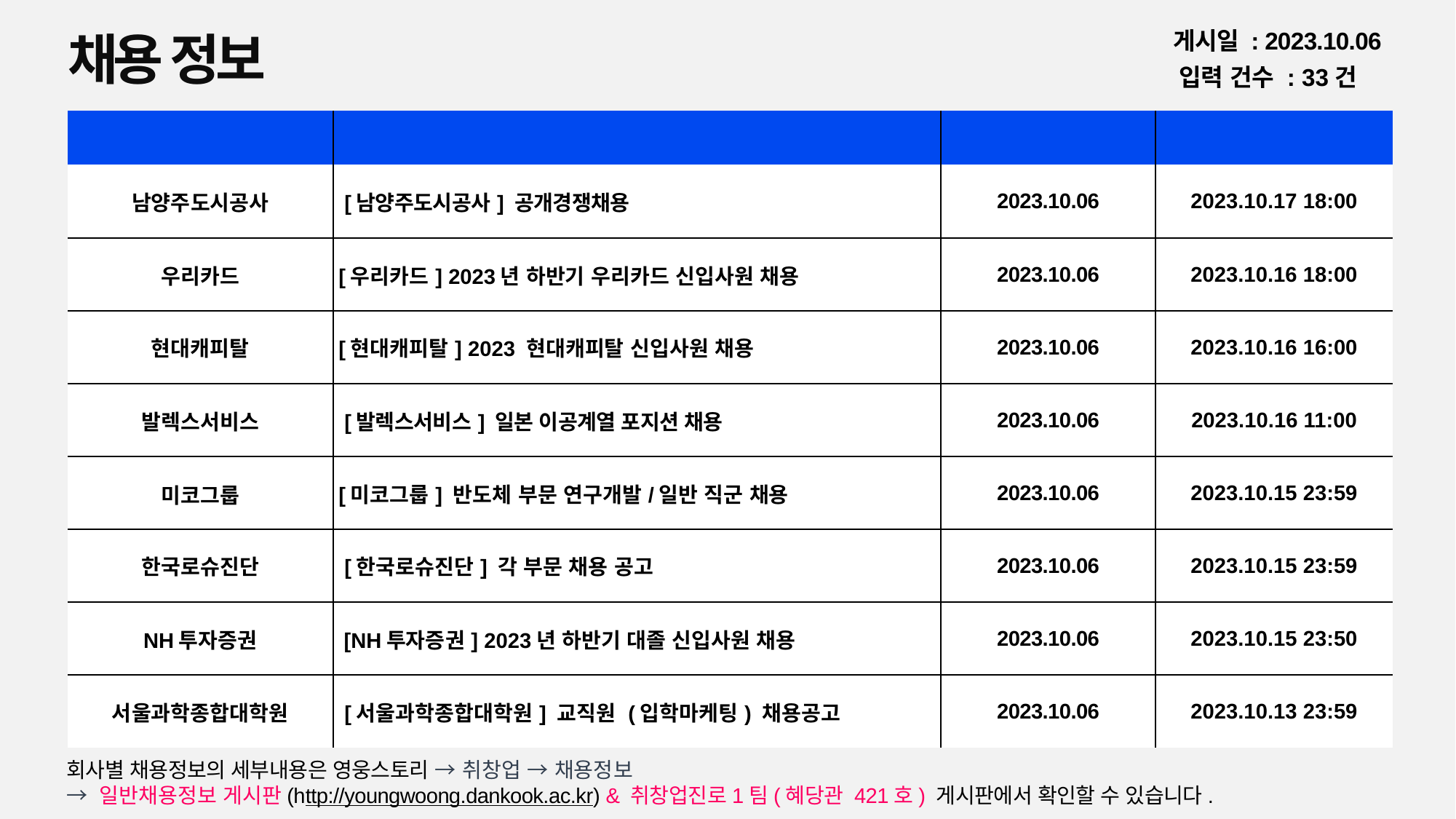

채용 정보
게시일 : 2023.10.06
입력 건수 : 33건
| 회사명 | 공고명 | 등록일 | 마감일 |
| --- | --- | --- | --- |
| 남양주도시공사 | [남양주도시공사] 공개경쟁채용 | 2023.10.06 | 2023.10.17 18:00 |
| 우리카드 | [우리카드] 2023년 하반기 우리카드 신입사원 채용 | 2023.10.06 | 2023.10.16 18:00 |
| 현대캐피탈 | [현대캐피탈] 2023 현대캐피탈 신입사원 채용 | 2023.10.06 | 2023.10.16 16:00 |
| 발렉스서비스 | [발렉스서비스] 일본 이공계열 포지션 채용 | 2023.10.06 | 2023.10.16 11:00 |
| 미코그룹 | [미코그룹] 반도체 부문 연구개발/일반 직군 채용 | 2023.10.06 | 2023.10.15 23:59 |
| 한국로슈진단 | [한국로슈진단] 각 부문 채용 공고 | 2023.10.06 | 2023.10.15 23:59 |
| NH투자증권 | [NH투자증권] 2023년 하반기 대졸 신입사원 채용 | 2023.10.06 | 2023.10.15 23:50 |
| 서울과학종합대학원 | [서울과학종합대학원] 교직원 (입학마케팅) 채용공고 | 2023.10.06 | 2023.10.13 23:59 |
회사별 채용정보의 세부내용은 영웅스토리 → 취창업 → 채용정보
→ 일반채용정보 게시판(http://youngwoong.dankook.ac.kr) & 취창업진로1팀(혜당관 421호) 게시판에서 확인할 수 있습니다.